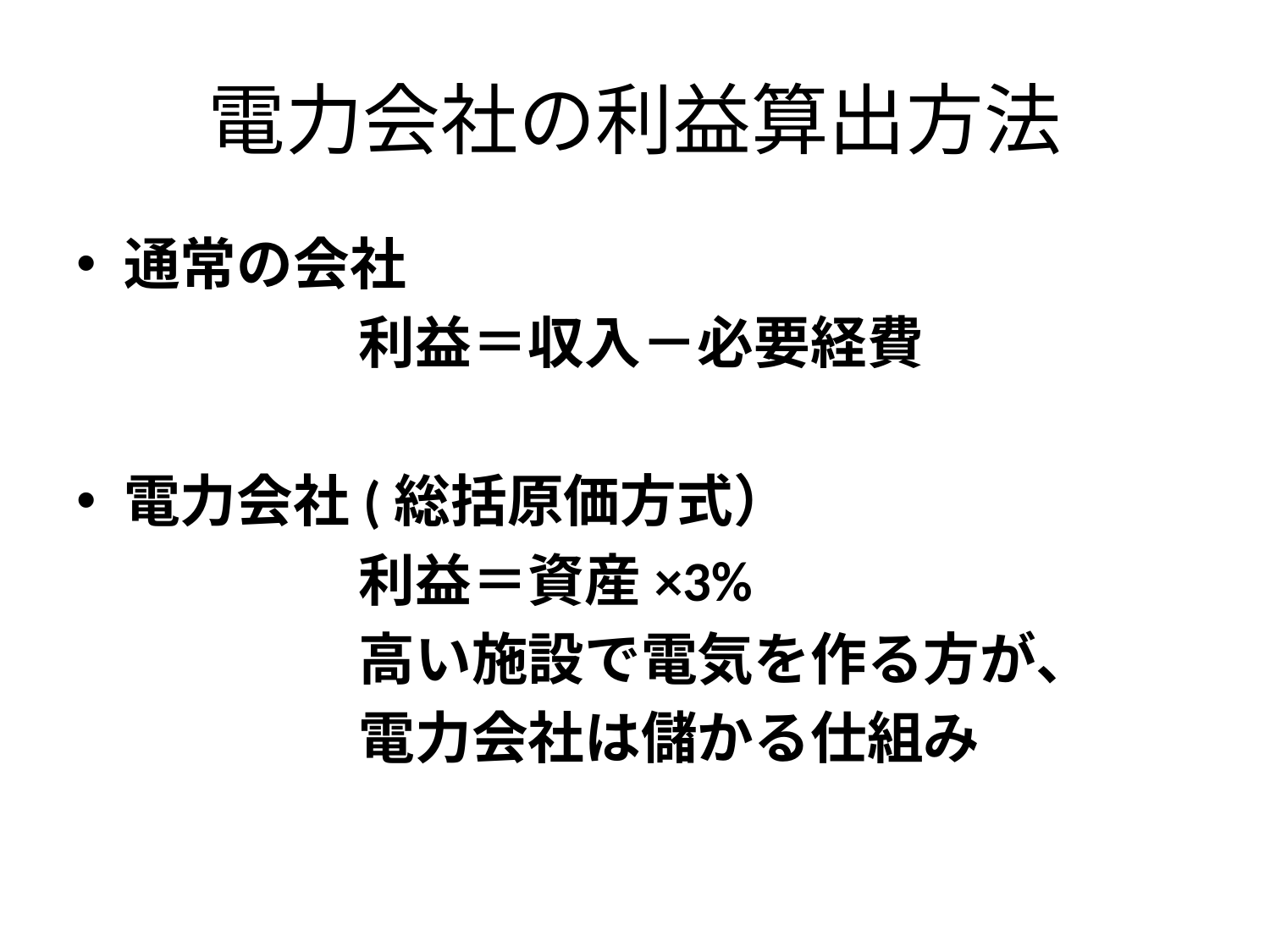

# 電力会社の利益算出方法
通常の会社
　　　　　利益＝収入－必要経費

電力会社(総括原価方式）
　　　　　利益＝資産×3%
　　　　　高い施設で電気を作る方が、
　　　　　電力会社は儲かる仕組み